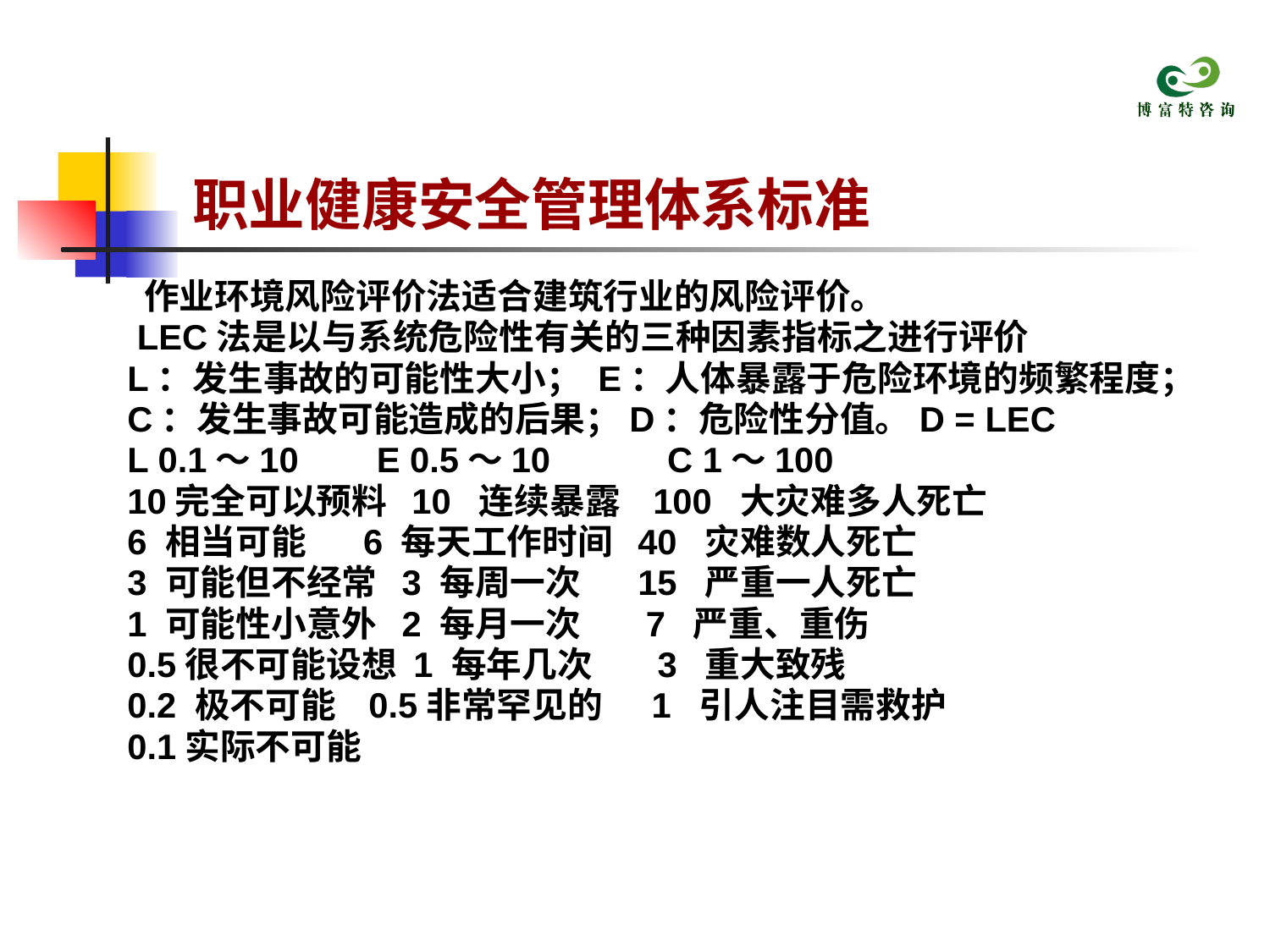

# 职业健康安全管理体系标准
 作业环境风险评价法适合建筑行业的风险评价。
 LEC法是以与系统危险性有关的三种因素指标之进行评价
L：发生事故的可能性大小； E：人体暴露于危险环境的频繁程度；
C：发生事故可能造成的后果；D：危险性分值。D = LEC
L 0.1～10        E 0.5～10            C 1～100
10完全可以预料  10  连续暴露   100  大灾难多人死亡
6 相当可能      6 每天工作时间  40  灾难数人死亡
3 可能但不经常  3 每周一次      15  严重一人死亡
1 可能性小意外  2 每月一次       7  严重、重伤
0.5很不可能设想 1 每年几次       3  重大致残
0.2 极不可能   0.5非常罕见的     1  引人注目需救护
0.1实际不可能
50